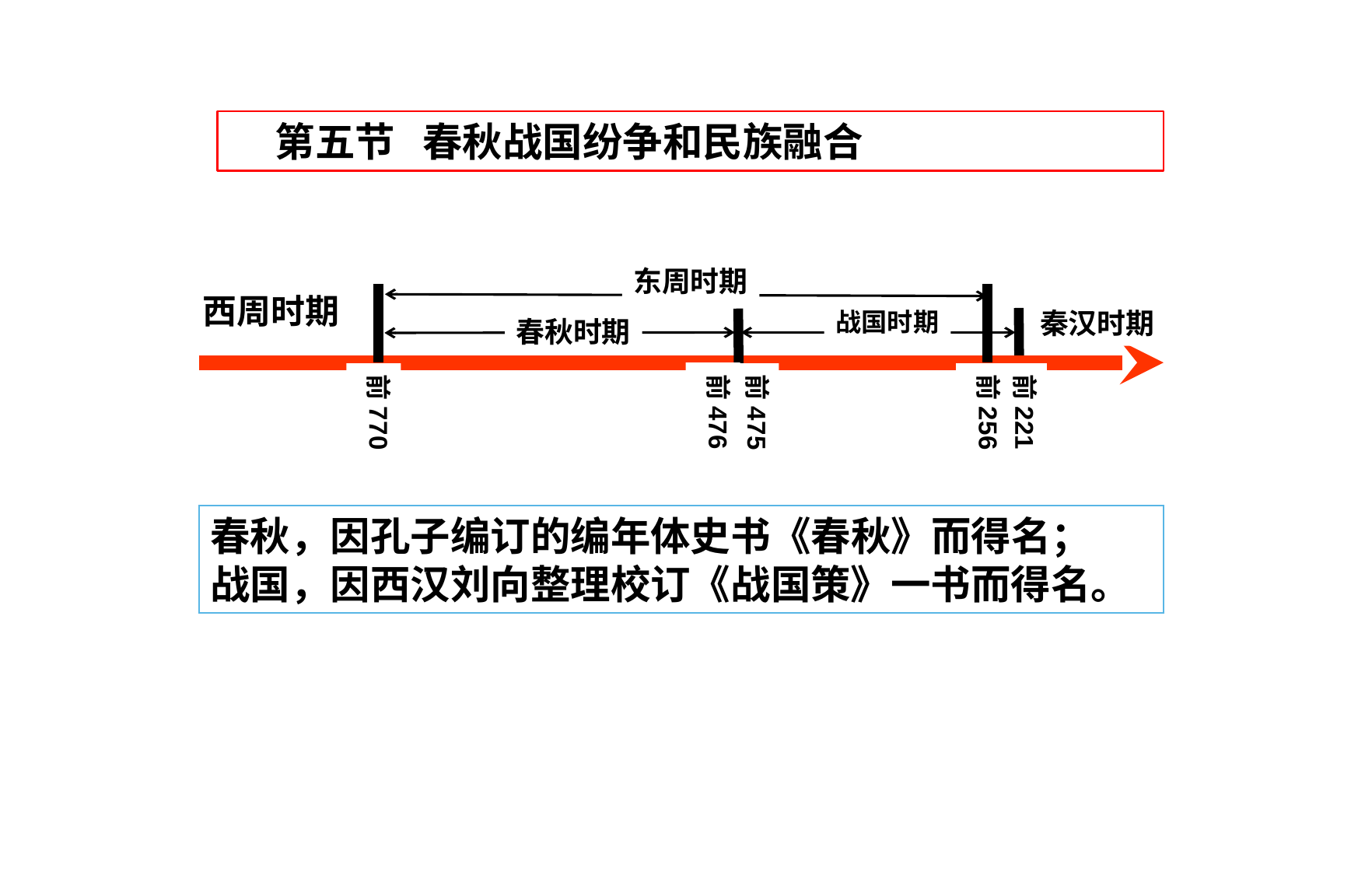

第五节   春秋战国纷争和民族融合
东周时期
西周时期
战国时期
秦汉时期
春秋时期
前476
前770
前475
前256
前221
春秋，因孔子编订的编年体史书《春秋》而得名；
战国，因西汉刘向整理校订《战国策》一书而得名。